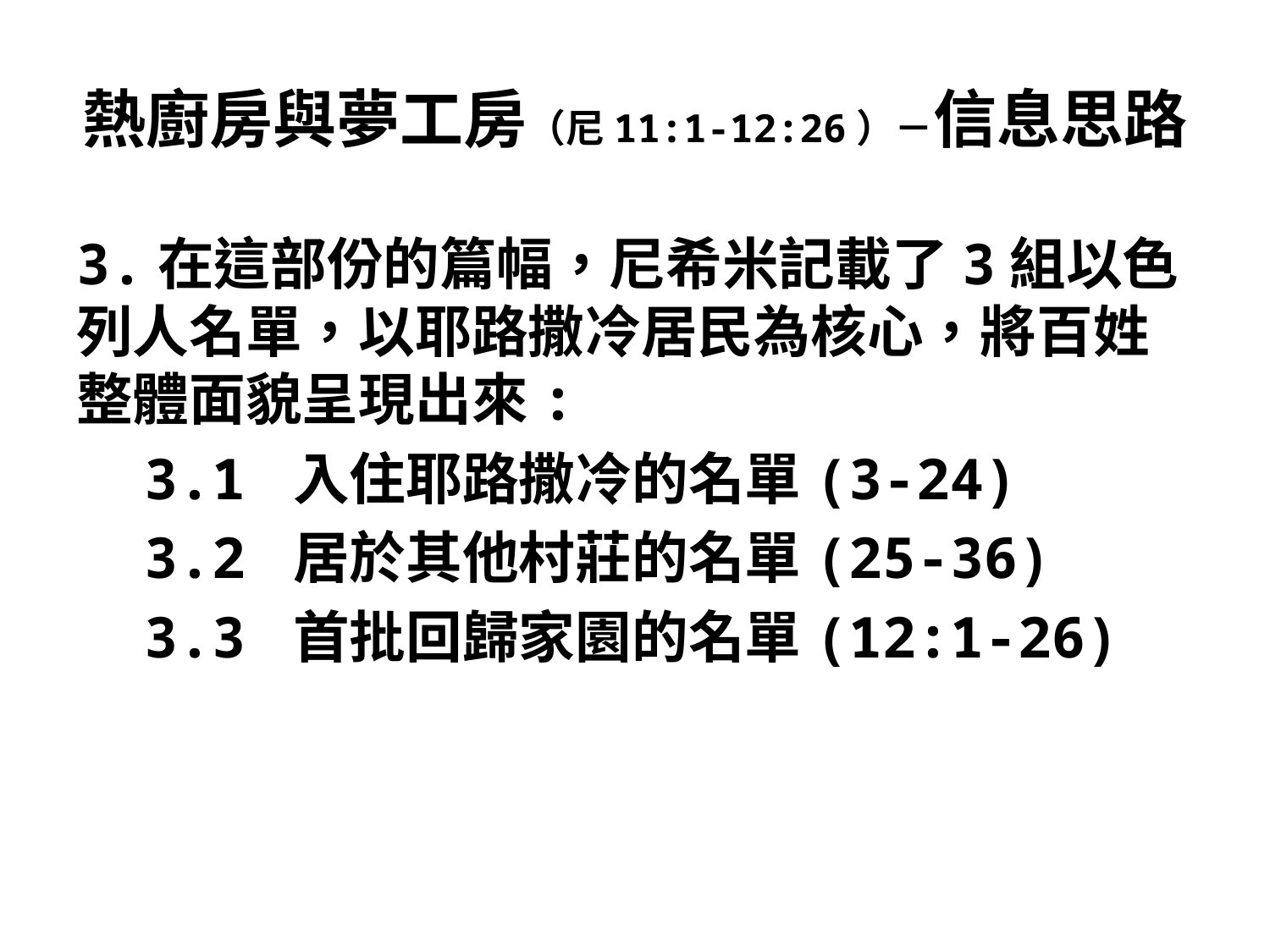

# 熱廚房與夢工房（尼11:1-12:26）－信息思路
3.在這部份的篇幅，尼希米記載了3組以色列人名單，以耶路撒冷居民為核心，將百姓整體面貌呈現出來:
  3.1 入住耶路撒冷的名單(3-24)
  3.2 居於其他村莊的名單(25-36)
  3.3 首批回歸家園的名單(12:1-26)